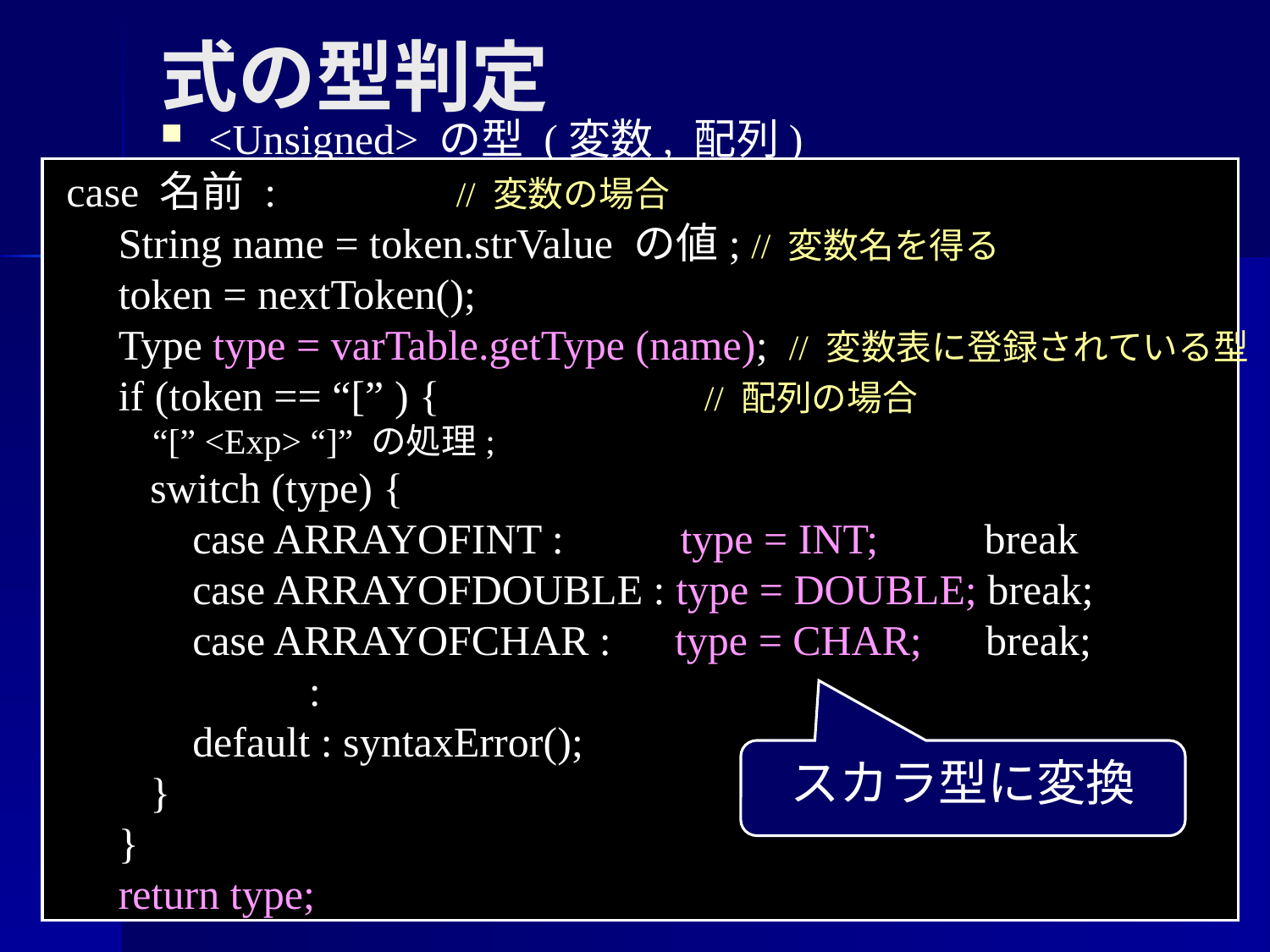

式の型判定
<Unsigned> の型 (変数, 配列)
 case 名前 :                 // 変数の場合
      String name = token.strValue の値; // 変数名を得る
      token = nextToken();
      Type type = varTable.getType (name);  // 変数表に登録されている型
      if (token == “[” ) {                         // 配列の場合
           “[” <Exp> “]” の処理;
         switch (type) {
             case ARRAYOFINT :           type = INT;          break
             case ARRAYOFDOUBLE : type = DOUBLE; break;
             case ARRAYOFCHAR :      type = CHAR;      break;
                        :
             default : syntaxError();
         }
      }
      return type;
スカラ型に変換